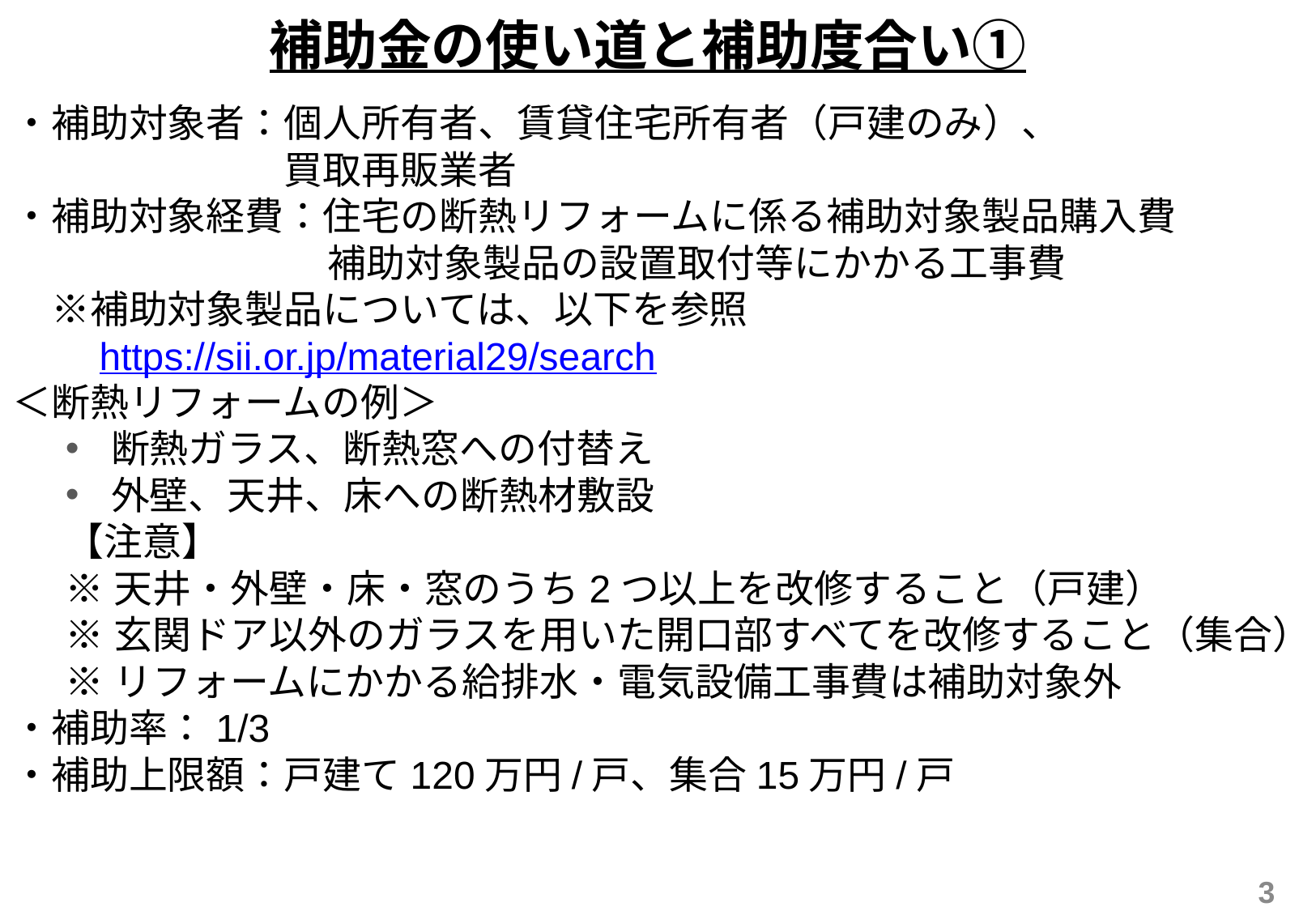

補助金の使い道と補助度合い①
・補助対象者：個人所有者、賃貸住宅所有者（戸建のみ）、
　　　　　　　買取再販業者
・補助対象経費：住宅の断熱リフォームに係る補助対象製品購入費
　	　　　　　補助対象製品の設置取付等にかかる工事費
　※補助対象製品については、以下を参照
　　https://sii.or.jp/material29/search
＜断熱リフォームの例＞
断熱ガラス、断熱窓への付替え
外壁、天井、床への断熱材敷設
【注意】
※天井・外壁・床・窓のうち2つ以上を改修すること（戸建）
※玄関ドア以外のガラスを用いた開口部すべてを改修すること（集合）
※リフォームにかかる給排水・電気設備工事費は補助対象外
・補助率：1/3
・補助上限額：戸建て120万円/戸、集合15万円/戸

3